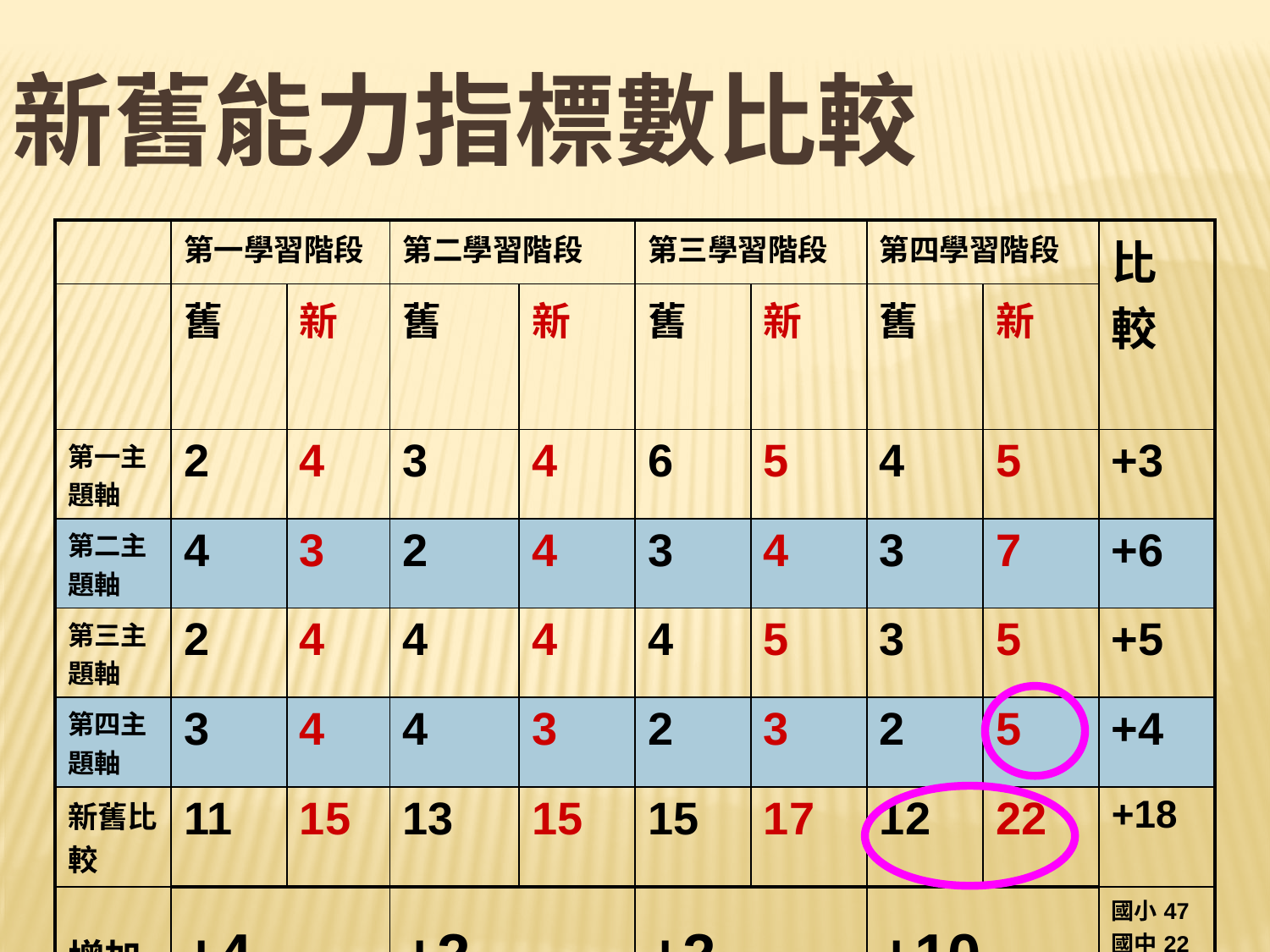

新舊能力指標數比較
|  | 第一學習階段 |  | 第二學習階段 |  | 第三學習階段 |  | 第四學習階段 |  | 比較 |
| --- | --- | --- | --- | --- | --- | --- | --- | --- | --- |
|  | 舊 | 新 | 舊 | 新 | 舊 | 新 | 舊 | 新 |  |
| 第一主題軸 | 2 | 4 | 3 | 4 | 6 | 5 | 4 | 5 | +3 |
| 第二主題軸 | 4 | 3 | 2 | 4 | 3 | 4 | 3 | 7 | +6 |
| 第三主題軸 | 2 | 4 | 4 | 4 | 4 | 5 | 3 | 5 | +5 |
| 第四主題軸 | 3 | 4 | 4 | 3 | 2 | 3 | 2 | 5 | +4 |
| 新舊比較 | 11 | 15 | 13 | 15 | 15 | 17 | 12 | 22 | +18 |
| 增加 | +4 |  | +2 |  | +2 |  | +10 |  | 國小47國中22 新69 |